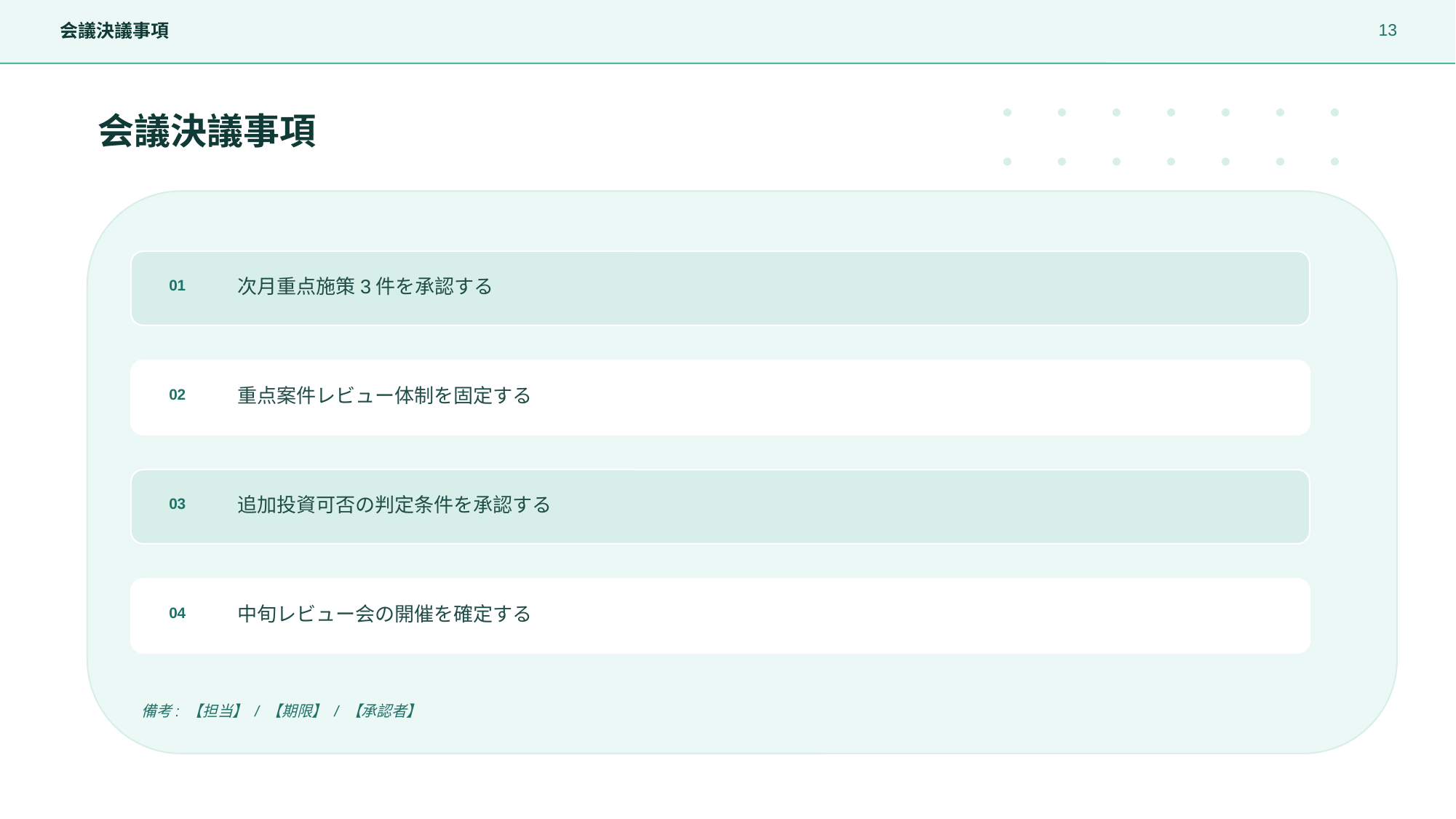

13
会議決議事項

会議決議事項

次月重点施策3件を承認する
01

重点案件レビュー体制を固定する
02

追加投資可否の判定条件を承認する
03

中旬レビュー会の開催を確定する
04
備考: 【担当】 / 【期限】 / 【承認者】